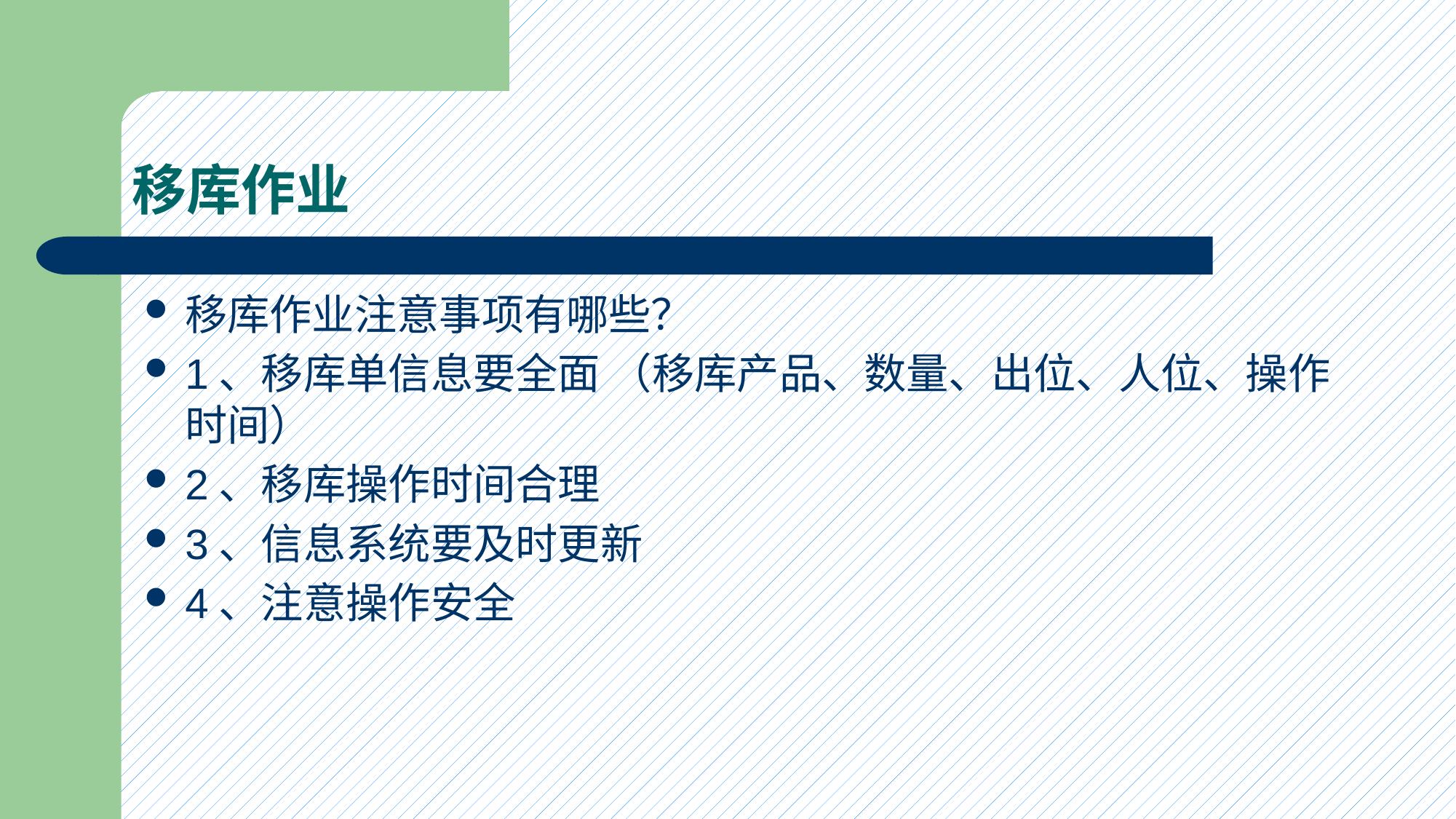

# 移库作业
移库作业注意事项有哪些？
1、移库单信息要全面 （移库产品、数量、出位、人位、操作时间）
2、移库操作时间合理
3、信息系统要及时更新
4、注意操作安全